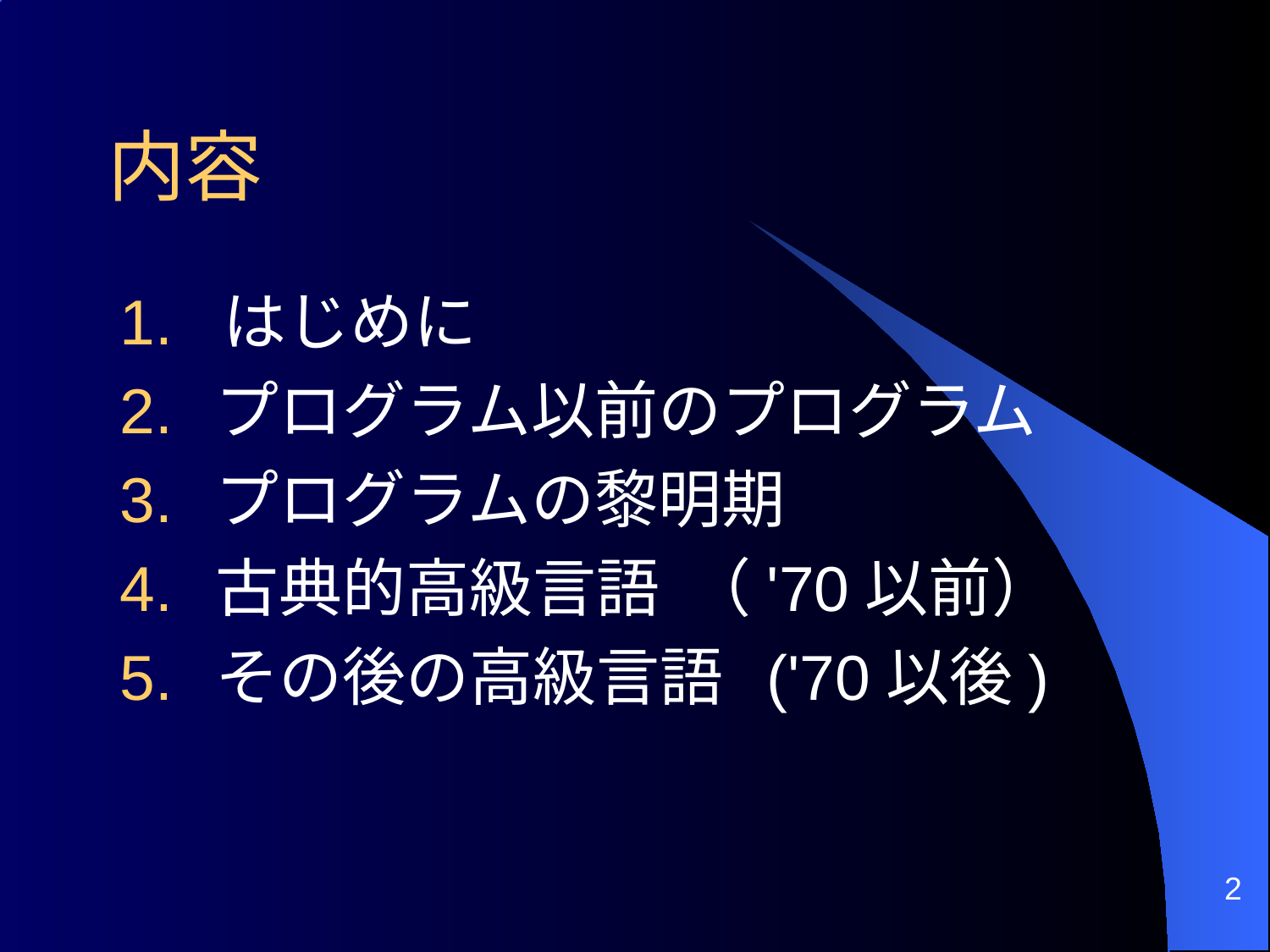

# 内容
はじめに
プログラム以前のプログラム
プログラムの黎明期
古典的高級言語  （'70以前）
その後の高級言語  ('70以後)
2